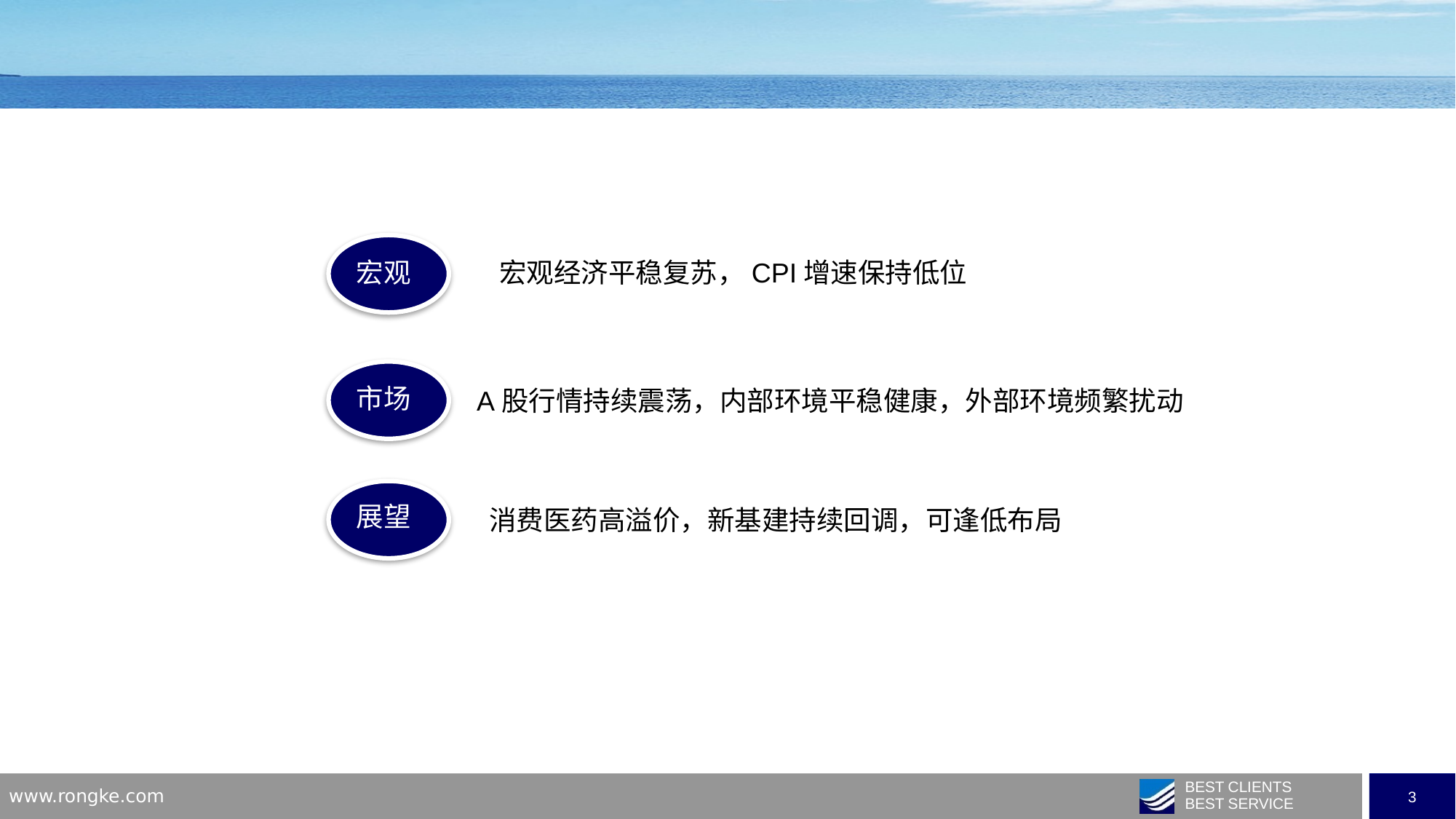

宏观
宏观经济平稳复苏，CPI增速保持低位

市场
A股行情持续震荡，内部环境平稳健康，外部环境频繁扰动

展望
消费医药高溢价，新基建持续回调，可逢低布局